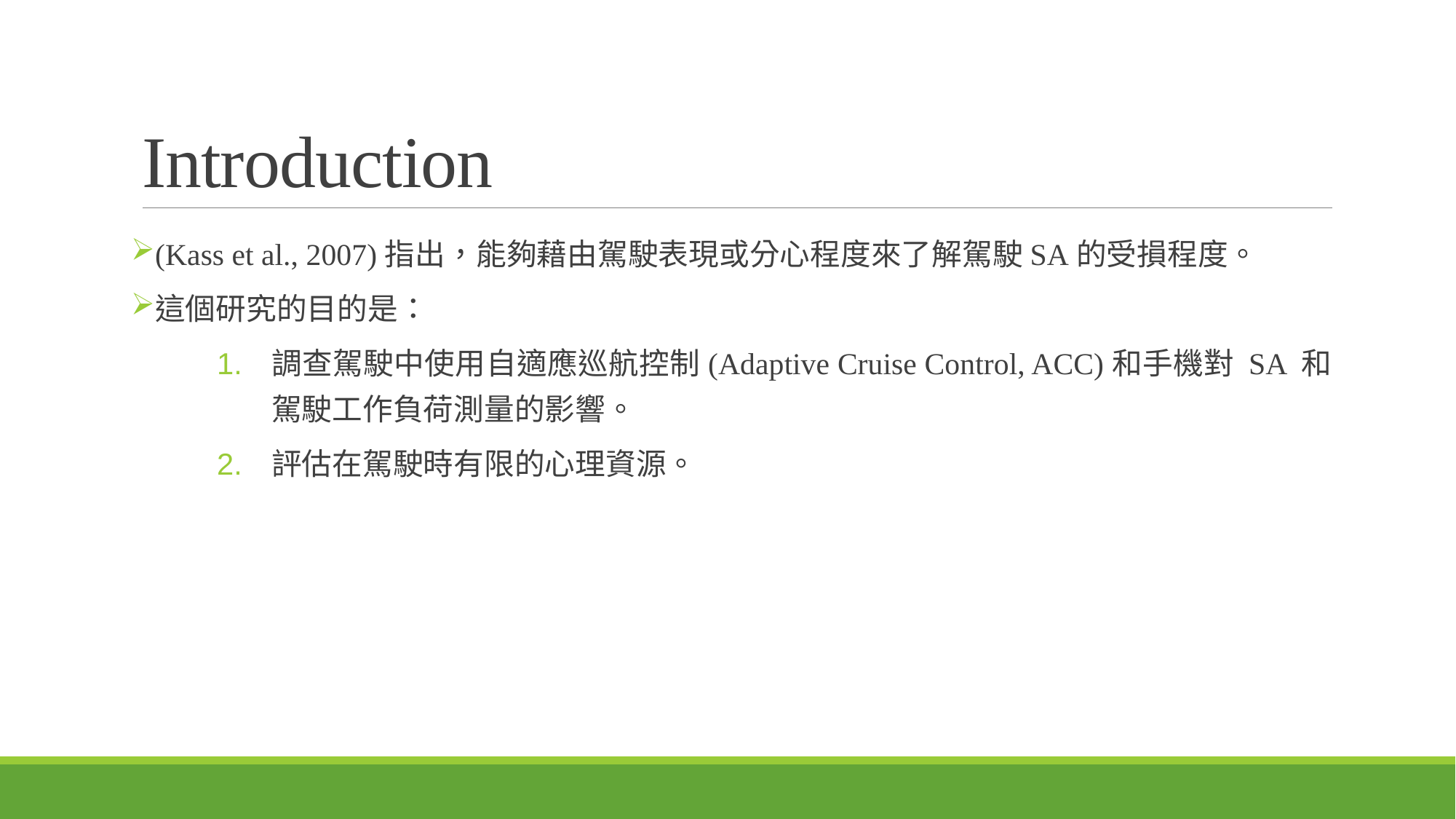

# Introduction
(Kass et al., 2007)指出，能夠藉由駕駛表現或分心程度來了解駕駛SA的受損程度。
這個研究的目的是：
調查駕駛中使用自適應巡航控制(Adaptive Cruise Control, ACC)和手機對 SA 和駕駛工作負荷測量的影響。
評估在駕駛時有限的心理資源。